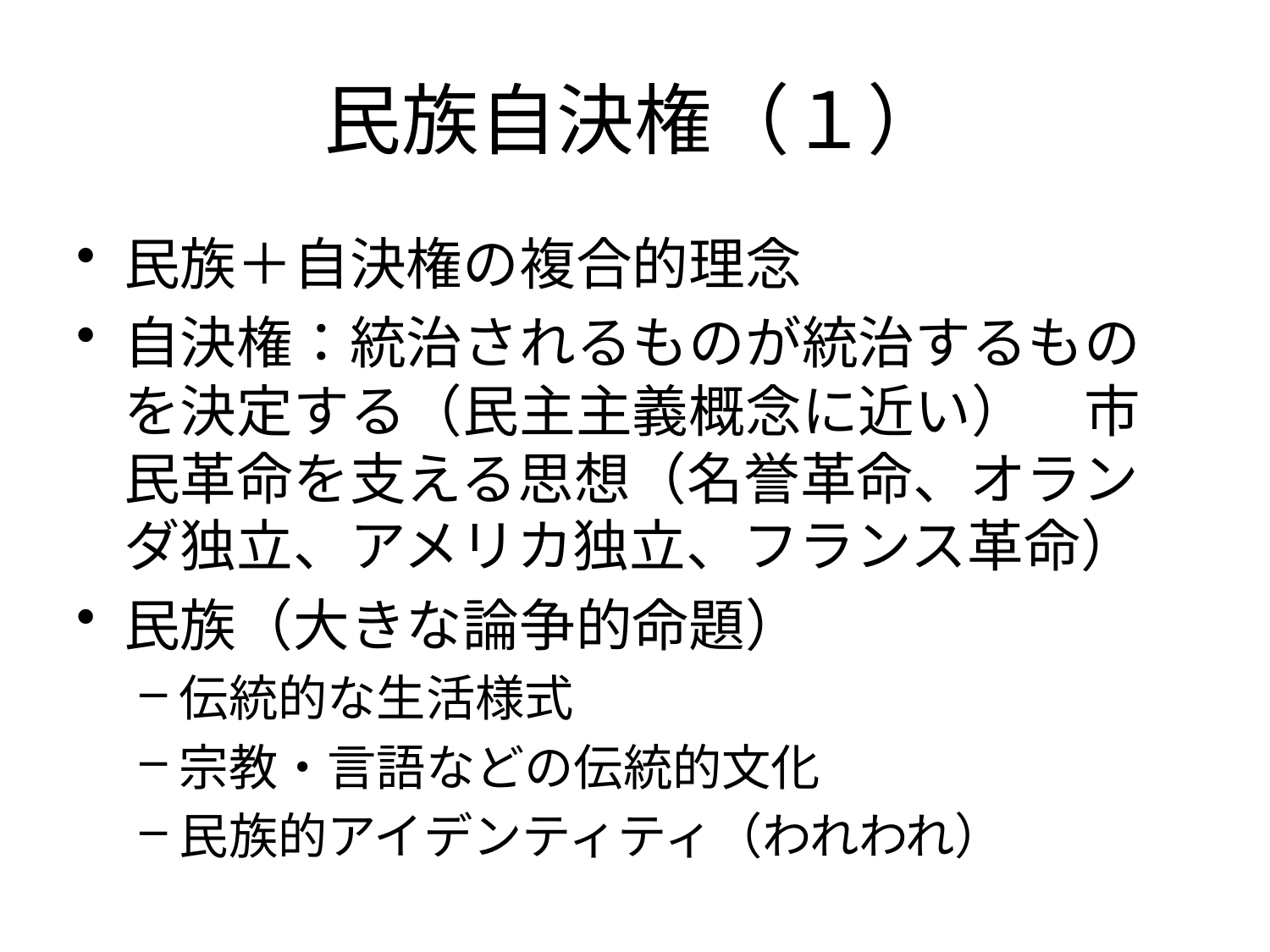

# 民族自決権（１）
民族＋自決権の複合的理念
自決権：統治されるものが統治するものを決定する（民主主義概念に近い）　市民革命を支える思想（名誉革命、オランダ独立、アメリカ独立、フランス革命）
民族（大きな論争的命題）
伝統的な生活様式
宗教・言語などの伝統的文化
民族的アイデンティティ（われわれ）